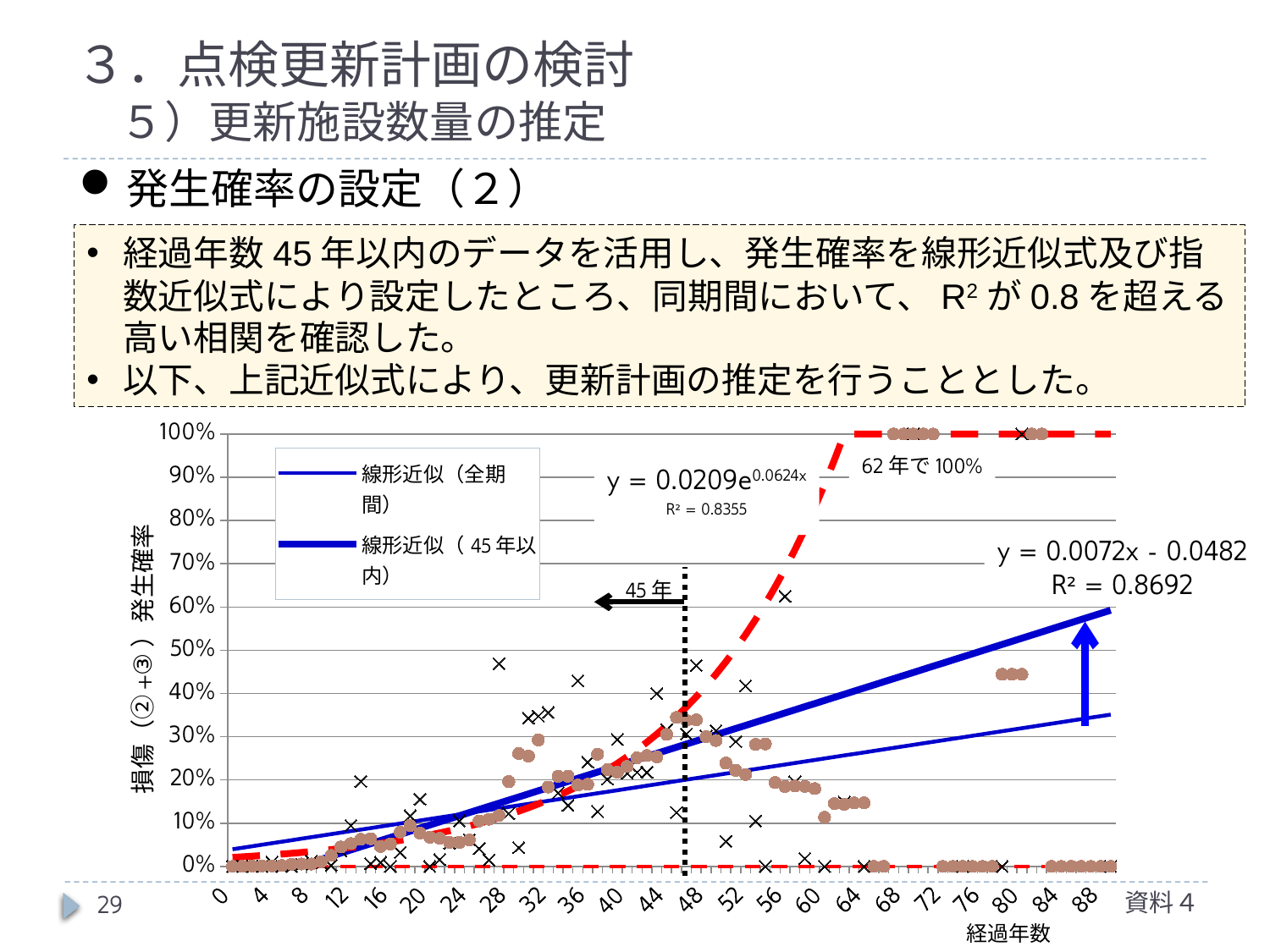

# ３．点検更新計画の検討 　５）更新施設数量の推定
発生確率の設定（２）
経過年数45年以内のデータを活用し、発生確率を線形近似式及び指数近似式により設定したところ、同期間において、R2が0.8を超える高い相関を確認した。
以下、上記近似式により、更新計画の推定を行うこととした。

### Chart

| Category | 生データ | 移動平均 |  |  |  |  |
|---|---|---|---|---|---|---|
| 0 | 0.0 | 0.0001 | 0.0397 | 0.0 | 0.0 | 0.0209 |
| 1 | 0.0 | 0.0001 | 0.0432 | 0.0 | 0.0 | 0.022245709509200087 |
| 2 | 0.0 | 0.001109877913429523 | 0.0467 | 0.0 | 0.0 | 0.023678066582187327 |
| 3 | 0.0 | 0.0010537407797681772 | 0.0502 | 0.0 | 0.0 | 0.025202650283580735 |
| 4 | 0.00980392156862745 | 0.0011148272017837237 | 0.0537 | 0.0 | 0.0 | 0.026825398902894558 |
| 5 | 0.0 | 0.0020554984583761563 | 0.0572 | 0.0 | 0.0 | 0.028552633084316128 |
| 6 | 0.0 | 0.00530035335689046 | 0.060700000000000004 | 0.0 | 0.0 | 0.03039108044576422 |
| 7 | 0.00546448087431694 | 0.005629838142153413 | 0.06420000000000001 | 0.0 | 0.0022000000000000006 | 0.03234790178311971 |
| 8 | 0.012658227848101266 | 0.0055762081784386614 | 0.0677 | 0.0 | 0.009399999999999999 | 0.03443071896169458 |
| 9 | 0.0076726342710997444 | 0.011095700416088766 | 0.0712 | 0.0 | 0.016599999999999997 | 0.036647644603577265 |
| 10 | 0.002785515320334262 | 0.02529960053262317 | 0.0747 | 0.0 | 0.023799999999999995 | 0.03900731368648727 |
| 11 | 0.03626943005181347 | 0.04493526275704493 | 0.07819999999999999 | 0.0 | 0.030999999999999993 | 0.04151891717721725 |
| 12 | 0.09465020576131687 | 0.052924791086350974 | 0.0817 | 0.0 | 0.038200000000000005 | 0.04419223783066568 |
| 13 | 0.19685039370078738 | 0.06263498920086392 | 0.0852 | 0.0 | 0.0454 | 0.04703768829389814 |
| 14 | 0.0064516129032258064 | 0.06407035175879397 | 0.0887 | 0.0 | 0.0526 | 0.05006635166365357 |
| 15 | 0.009615384615384616 | 0.046132971506105847 | 0.0922 | 0.0 | 0.0598 | 0.053290024655267644 |
| 16 | 0.0 | 0.05208333333333334 | 0.09570000000000001 | 0.0 | 0.067 | 0.05672126355115763 |
| 17 | 0.03260869565217391 | 0.0796812749003984 | 0.09920000000000001 | 0.0 | 0.07419999999999999 | 0.06037343310783884 |
| 18 | 0.11714285714285715 | 0.09466019417475728 | 0.1027 | 0.0 | 0.0814 | 0.06426075861196678 |
| 19 | 0.1557788944723618 | 0.07728119180633147 | 0.1062 | 0.0 | 0.08860000000000001 | 0.06839838128816463 |
| 20 | 0.0 | 0.06752258678078935 | 0.1097 | 0.0 | 0.0958 | 0.07280241727445058 |
| 21 | 0.01597444089456869 | 0.06506024096385542 | 0.1132 | 0.0 | 0.10300000000000001 | 0.07749002039497599 |
| 22 | 0.05358615004122012 | 0.05575266092245311 | 0.1167 | 0.0 | 0.11019999999999999 | 0.0824794489745754 |
| 23 | 0.10559006211180125 | 0.055663117134559535 | 0.1202 | 0.0 | 0.1174 | 0.087790136955373 |
| 24 | 0.06185567010309278 | 0.061022539857064316 | 0.1237 | 0.0 | 0.12460000000000002 | 0.09344276959244587 |
| 25 | 0.04132231404958678 | 0.10534351145038168 | 0.1272 | 0.0 | 0.1318 | 0.09945936402338112 |
| 26 | 0.015151515151515152 | 0.1093394077448747 | 0.13069999999999998 | 0.0 | 0.139 | 0.10586335502554653 |
| 27 | 0.46938775510204084 | 0.1178082191780822 | 0.13419999999999999 | 0.0 | 0.1462 | 0.1126796862951017 |
| 28 | 0.12264150943396226 | 0.1961414790996785 | 0.1377 | 0.0 | 0.1534 | 0.11993490760328356 |
| 29 | 0.043478260869565216 | 0.26116838487972505 | 0.1412 | 0.0 | 0.1606 | 0.1276572782083923 |
| 30 | 0.34328358208955223 | 0.2553191489361702 | 0.1447 | 0.0 | 0.1678 | 0.13587687692626954 |
| 31 | 0.34782608695652173 | 0.29259259259259257 | 0.1482 | 0.0 | 0.175 | 0.1446257192879964 |
| 32 | 0.3563218390804598 | 0.18359375 | 0.1517 | 0.0 | 0.1822 | 0.15393788224114274 |
| 33 | 0.1702127659574468 | 0.20844564240790656 | 0.1552 | 0.0 | 0.1894 | 0.16384963688028284 |
| 34 | 0.14157014157014158 | 0.2087912087912088 | 0.1587 | 0.0 | 0.1966 | 0.1743995897237651 |
| 35 | 0.42948717948717946 | 0.1882267441860465 | 0.1622 | 0.0 | 0.2038 | 0.18562883308701214 |
| 36 | 0.24154589371980675 | 0.18984700973574406 | 0.16570000000000001 | 0.0 | 0.211 | 0.19758110513806046 |
| 37 | 0.12698412698412698 | 0.25958378970427165 | 0.16920000000000002 | 0.0 | 0.21819999999999998 | 0.21030296025875655 |
| 38 | 0.2018348623853211 | 0.224009900990099 | 0.17270000000000002 | 0.0 | 0.22540000000000002 | 0.22384395037517466 |
| 39 | 0.29365079365079366 | 0.2178362573099415 | 0.17620000000000002 | 0.0 | 0.2326 | 0.2382568179635375 |
| 40 | 0.21568627450980393 | 0.23124999999999998 | 0.17970000000000003 | 0.0 | 0.23979999999999999 | 0.2535977014834077 |
| 41 | 0.21773142112125163 | 0.25114854517611024 | 0.18320000000000003 | 0.0 | 0.24700000000000003 | 0.2699263540383123 |
| 42 | 0.21782178217821785 | 0.25658389766741907 | 0.18669999999999998 | 0.0 | 0.2542 | 0.2873063761154926 |
| 43 | 0.4 | 0.253393665158371 | 0.19019999999999998 | 0.0 | 0.26139999999999997 | 0.30580546331130276 |
| 44 | 0.31636363636363635 | 0.30535100638193424 | 0.19369999999999998 | 0.0 | 0.26859999999999995 | 0.32549567000715734 |
| 45 | 0.125 | 0.34456478138788604 | 0.1972 | 0.0 | 0.2758 | 0.3464536900230465 |
| 46 | 0.3064952638700947 | 0.3376973430881786 | 0.2007 | 0.0 | 0.283 | 0.3687611553417774 |
| 47 | 0.4649910233393178 | 0.3389275480966025 | 0.2042 | 0.0 | 0.29019999999999996 | 0.392504954067473 |
| 48 | 0.301255230125523 | 0.29992917847025496 | 0.2077 | 0.0 | 0.2974 | 0.4177775688567906 |
| 49 | 0.3140495867768595 | 0.29133489461358314 | 0.2112 | 0.0 | 0.3046 | 0.4446774371410528 |
| 50 | 0.05827505827505827 | 0.23898611949305976 | 0.2147 | 0.0 | 0.31179999999999997 | 0.4733093345423655 |
| 51 | 0.2889733840304183 | 0.22222222222222224 | 0.2182 | 0.0 | 0.31899999999999995 | 0.5037847829771421 |
| 52 | 0.4177215189873418 | 0.2127351664254703 | 0.2217 | 0.0 | 0.3262 | 0.5362224850365985 |
| 53 | 0.10526315789473684 | 0.28226652675760755 | 0.2252 | 0.0 | 0.3334 | 0.5707487863361514 |
| 54 | 0.0 | 0.2833333333333333 | 0.22870000000000001 | 0.0 | 0.34059999999999996 | 0.6074981676345708 |
| 55 | None | 0.19414483821263487 | 0.23220000000000002 | 0.0 | 0.34779999999999994 | 0.6466137686397131 |
| 56 | 0.625 | 0.1849624060150376 | 0.23570000000000002 | 0.0 | 0.355 | 0.6882479455410605 |
| 57 | 0.19548872180451127 | 0.186222558667676 | 0.23920000000000002 | 0.0 | 0.36219999999999997 | 0.7325628644406793 |
| 58 | 0.018518518518518517 | 0.1852409638554217 | 0.24270000000000003 | 0.0 | 0.36939999999999995 | 0.779731132994013 |
| 59 | None | 0.17987804878048783 | 0.24620000000000003 | 0.0 | 0.3766 | 0.8299364727207788 |
| 60 | 0.0 | 0.1136890951276102 | 0.24969999999999998 | 0.0 | 0.3838 | 0.8833744346046221 |
| 61 | None | 0.14551083591331268 | 0.2532 | 0.0 | 0.39099999999999996 | 0.940253160768818 |
| 62 | 0.1487341772151899 | 0.1437308868501529 | 0.2567 | 0.0 | 0.39819999999999994 | 1.0 |
| 63 | None | 0.146875 | 0.2602 | 0.0 | 0.4054 | 1.0 |
| 64 | 0.0 | 0.146875 | 0.2637 | 0.0 | 0.41259999999999997 | 1.0 |
| 65 | None | 0.0 | 0.2672 | 0.0 | 0.41979999999999995 | 1.0 |
| 66 | None | 0.0 | 0.2707 | 0.0 | 0.427 | 1.0 |
| 67 | None | 1.0 | 0.2742 | 0.0 | 0.4342 | 1.0 |
| 68 | None | 1.0 | 0.2777 | 0.0 | 0.44139999999999996 | 1.0 |
| 69 | 1.0 | 1.0 | 0.2812 | 0.0 | 0.44859999999999994 | 1.0 |
| 70 | None | 1.0 | 0.2847 | 0.0 | 0.4558 | 1.0 |
| 71 | None | 1.0 | 0.2882 | 0.0 | 0.46299999999999997 | 1.0 |
| 72 | None | 0.0 | 0.2917 | 0.0 | 0.47019999999999995 | 1.0 |
| 73 | None | 0.0 | 0.2952 | 0.0 | 0.47739999999999994 | 1.0 |
| 74 | 0.0 | 0.0 | 0.2987 | 0.0 | 0.4845999999999999 | 1.0 |
| 75 | None | 0.0 | 0.3022 | 0.0 | 0.4918 | 1.0 |
| 76 | None | 0.0 | 0.3057 | 0.0 | 0.499 | 1.0 |
| 77 | None | 0.0 | 0.30920000000000003 | 0.0 | 0.5062 | 1.0 |
| 78 | 0.0 | 0.4444444444444444 | 0.31270000000000003 | 0.0 | 0.5134 | 1.0 |
| 79 | None | 0.4444444444444444 | 0.31620000000000004 | 0.0 | 0.5206 | 1.0 |
| 80 | 1.0 | 0.4444444444444444 | 0.31970000000000004 | 0.0 | 0.5277999999999999 | 1.0 |
| 81 | None | 0.9999999999999999 | 0.32320000000000004 | 0.0 | 0.5349999999999999 | 1.0 |
| 82 | None | 0.9999999999999999 | 0.32670000000000005 | 0.0 | 0.5422 | 1.0 |
| 83 | None | 0.0 | 0.3302 | 0.0 | 0.5494 | 1.0 |
| 84 | None | 0.0 | 0.3337 | 0.0 | 0.5566 | 1.0 |
| 85 | None | 0.0 | 0.3372 | 0.0 | 0.5638 | 1.0 |
| 86 | None | 0.0 | 0.3407 | 0.0 | 0.571 | 1.0 |
| 87 | None | 0.0 | 0.3442 | 0.0 | 0.5781999999999999 | 1.0 |
| 88 | None | 0.0 | 0.3477 | 0.0 | 0.5853999999999999 | 1.0 |
| 89 | 0.0 | 0.0 | 0.3512 | 0.0 | 0.5926 | 1.0 |
62年で100%
y = 0.0209e0.0624x
R² = 0.8355
y = 0.0072x - 0.0482
R² = 0.8692
45年
損傷（②+③）発生確率
資料４
29
経過年数